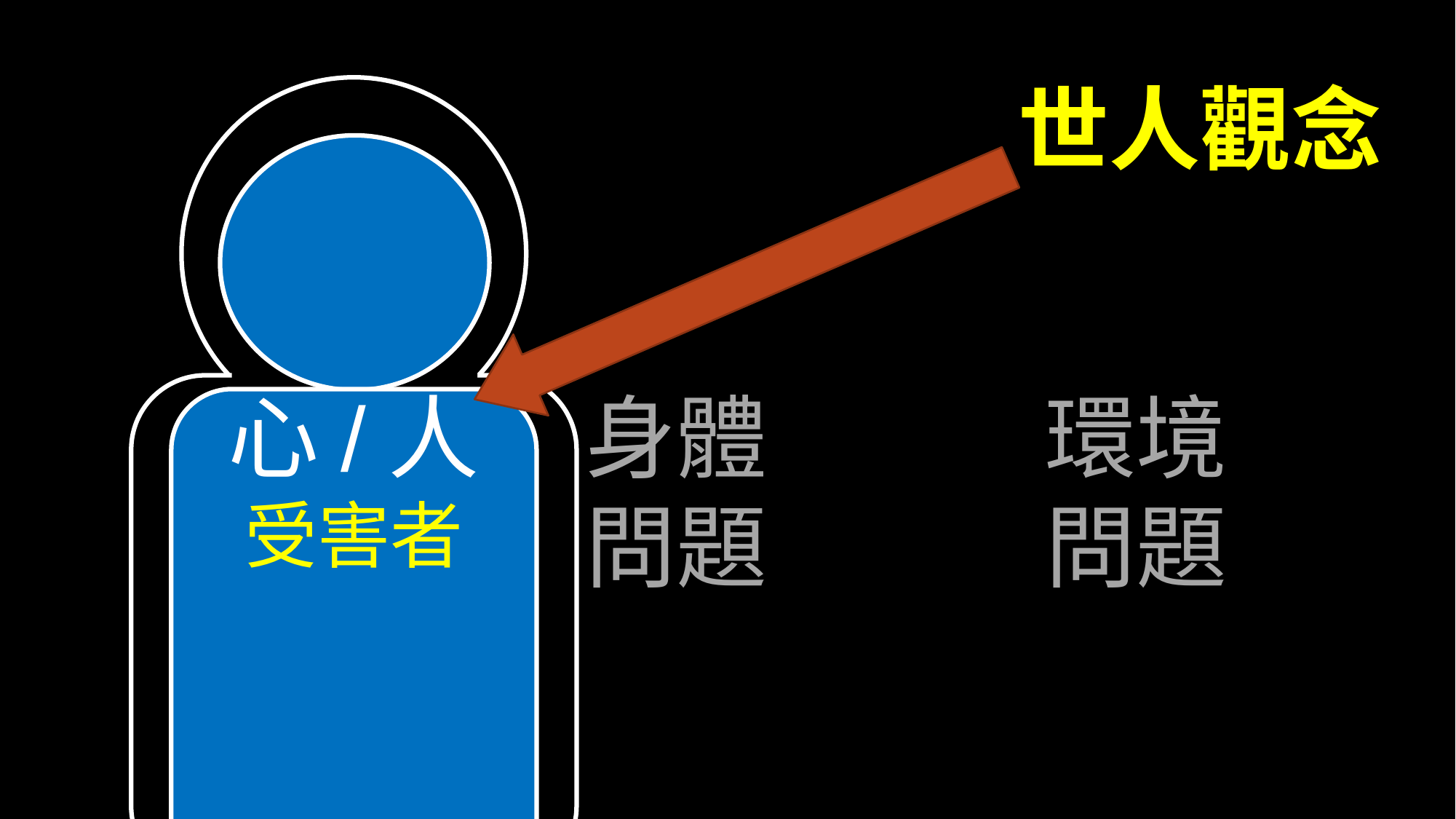

世人觀念

心/人
受害者
身體
問題

環境
問題